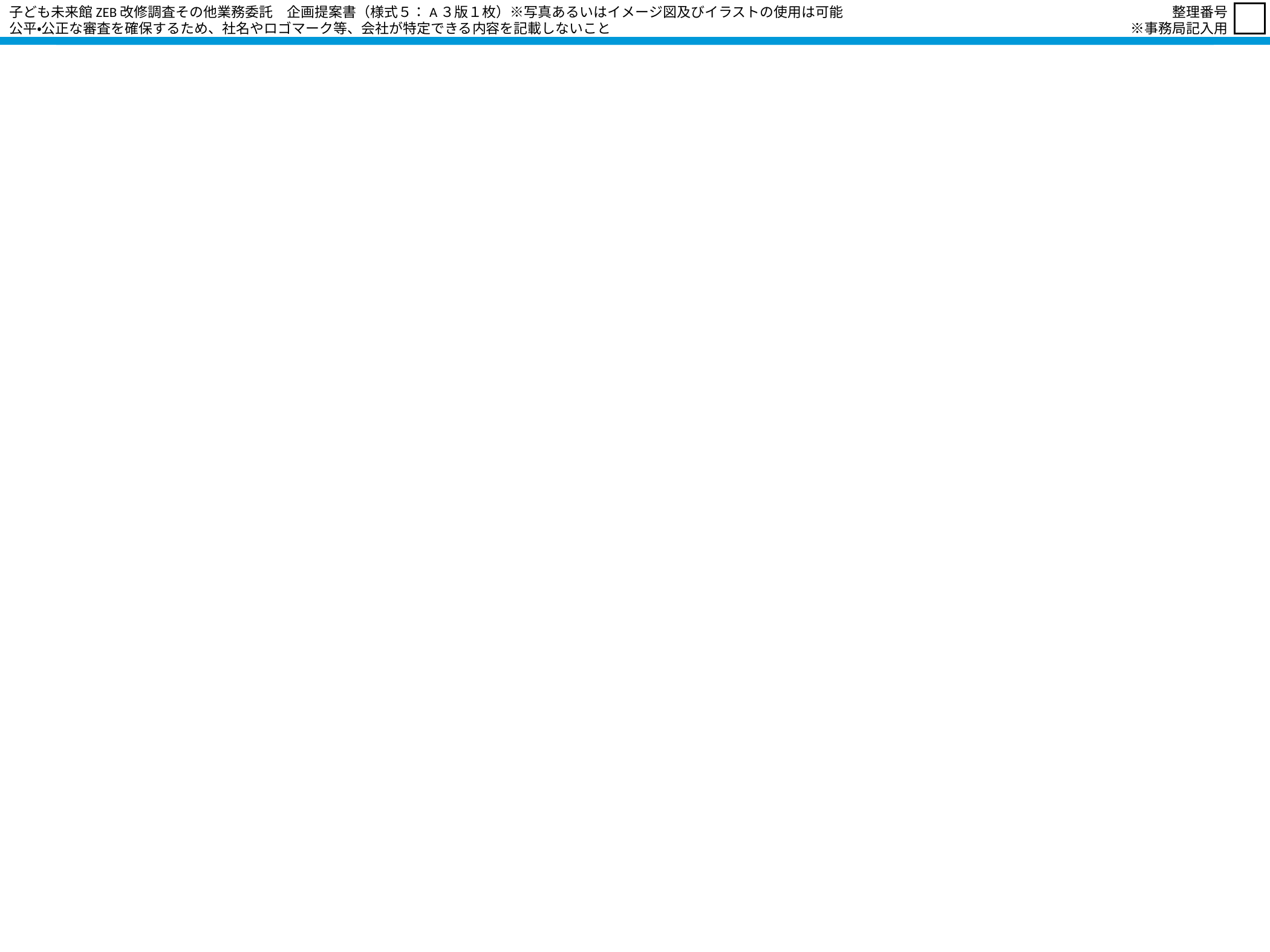

子ども未来館ZEB改修調査その他業務委託　企画提案書（様式５：A３版１枚）※写真あるいはイメージ図及びイラストの使用は可能
公平・公正な審査を確保するため、社名やロゴマーク等、会社が特定できる内容を記載しないこと
整理番号
※事務局記入用